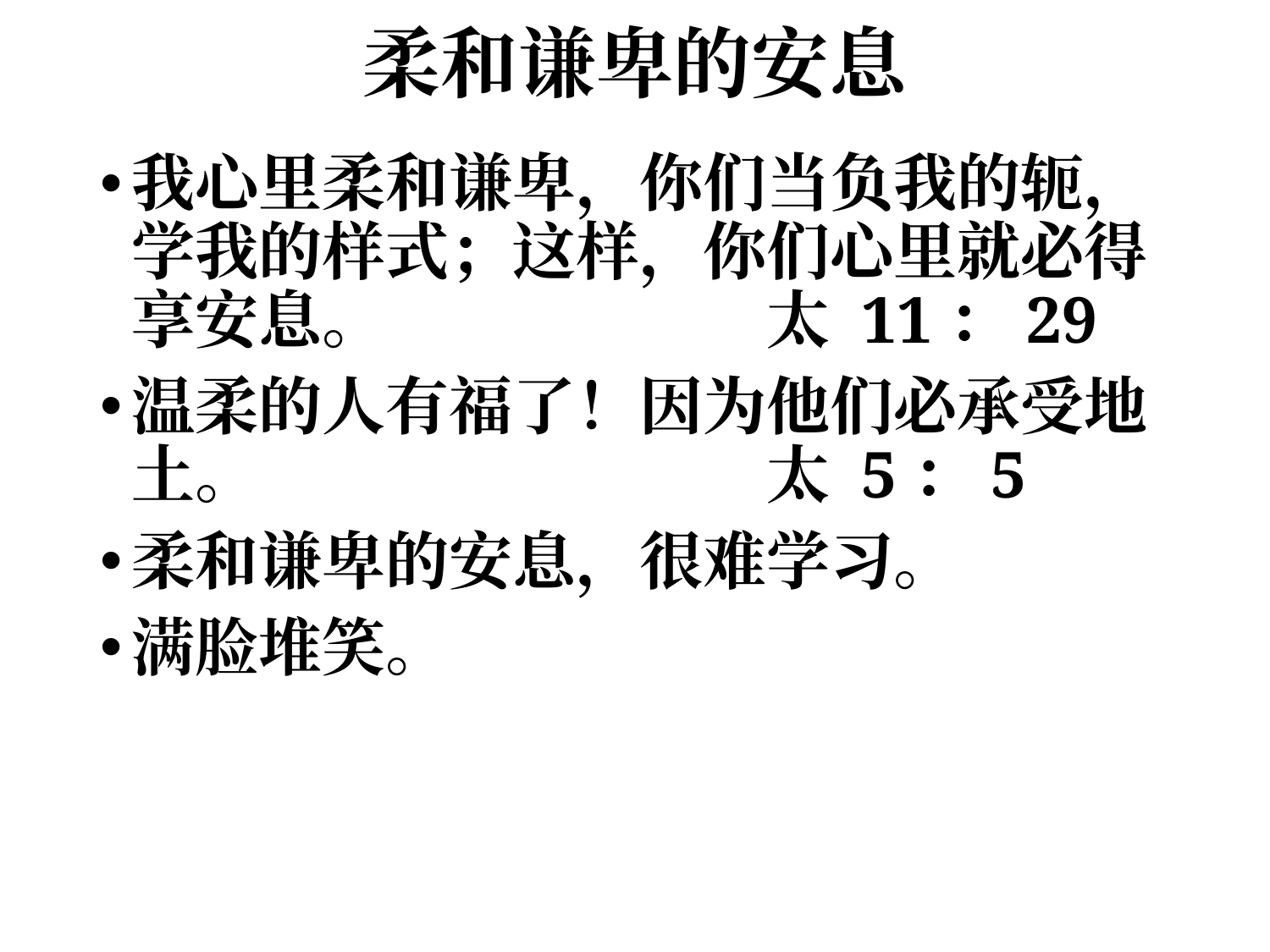

# 柔和谦卑的安息
我心里柔和谦卑，你们当负我的轭，学我的样式；这样，你们心里就必得享安息。			太 11：29
温柔的人有福了！因为他们必承受地土。				太 5：5
柔和谦卑的安息，很难学习。
满脸堆笑。